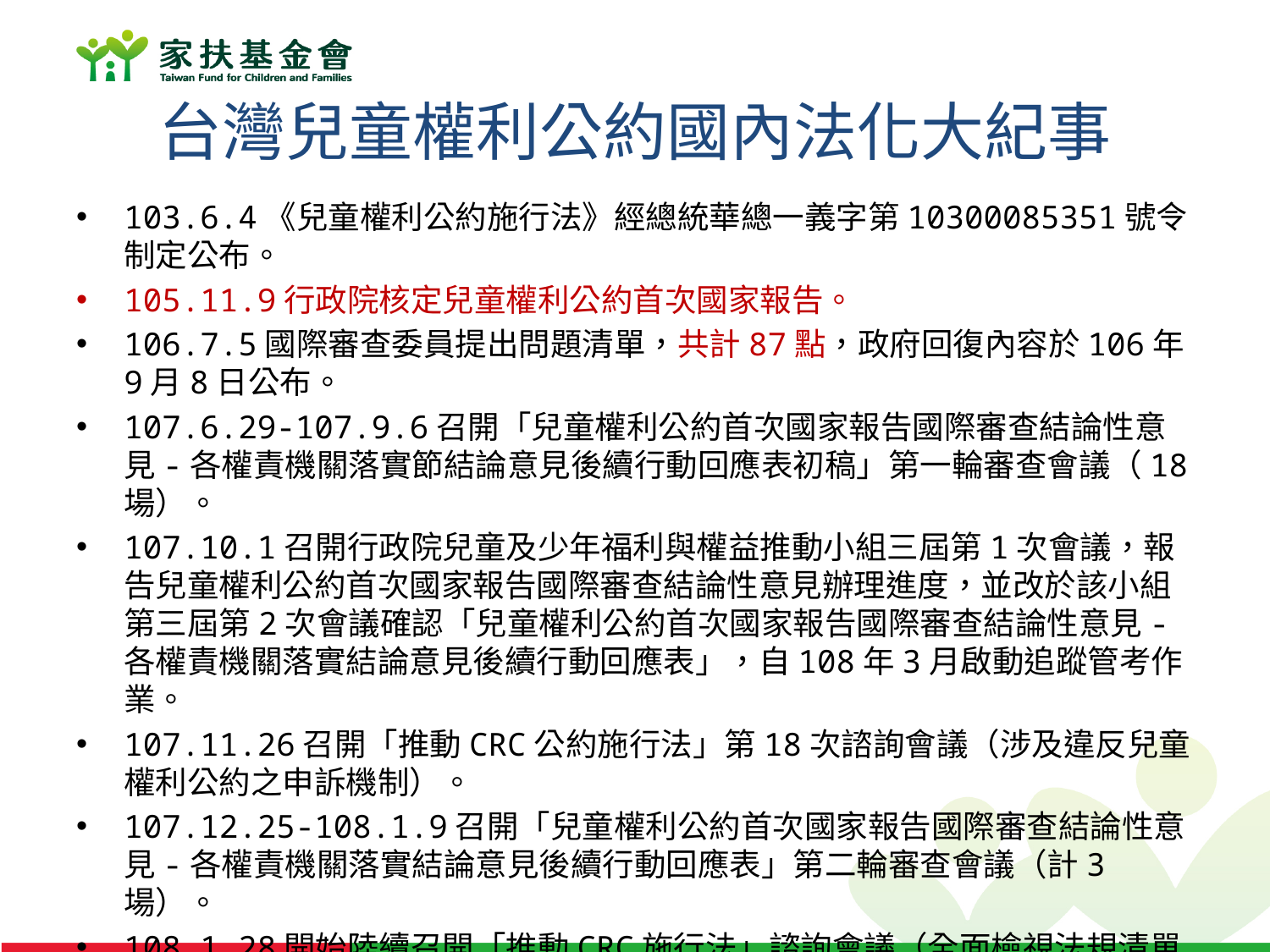

# 台灣兒童權利公約國內法化大紀事
103.6.4《兒童權利公約施行法》經總統華總一義字第10300085351號令制定公布。
105.11.9行政院核定兒童權利公約首次國家報告。
106.7.5國際審查委員提出問題清單，共計87點，政府回復內容於106年9月8日公布。
107.6.29-107.9.6召開「兒童權利公約首次國家報告國際審查結論性意見-各權責機關落實節結論意見後續行動回應表初稿」第一輪審查會議（18場）。
107.10.1召開行政院兒童及少年福利與權益推動小組三屆第1次會議，報告兒童權利公約首次國家報告國際審查結論性意見辦理進度，並改於該小組第三屆第2次會議確認「兒童權利公約首次國家報告國際審查結論性意見-各權責機關落實結論意見後續行動回應表」，自108年3月啟動追蹤管考作業。
107.11.26召開「推動CRC公約施行法」第18次諮詢會議（涉及違反兒童權利公約之申訴機制）。
107.12.25-108.1.9召開「兒童權利公約首次國家報告國際審查結論性意見-各權責機關落實結論意見後續行動回應表」第二輪審查會議（計3場）。
108.1.28開始陸續召開「推動CRC施行法」諮詢會議（全面檢視法規清單諮詢會議）。